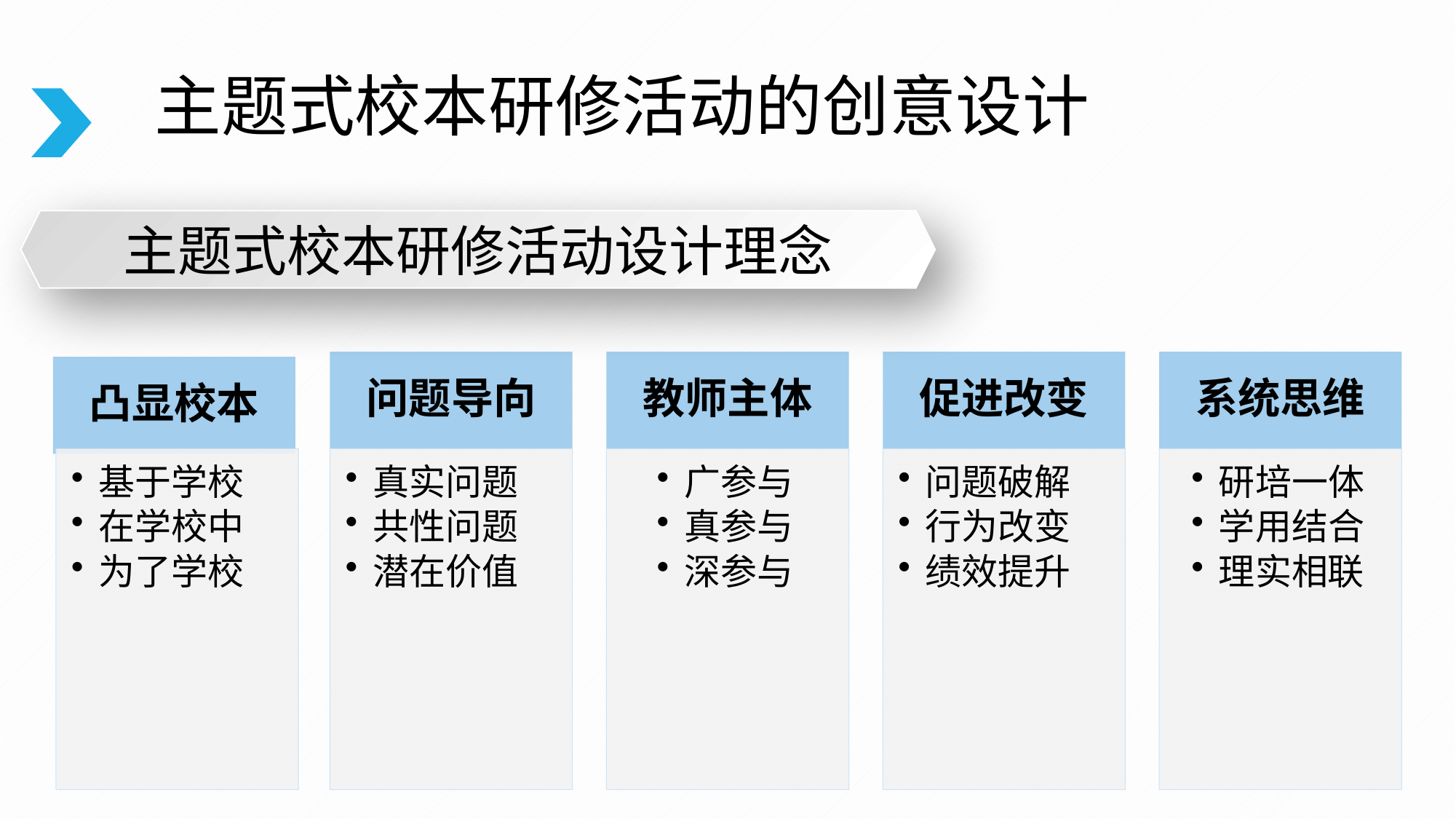

主题式校本研修活动的创意设计
主题式校本研修活动设计理念
凸显校本
基于学校
在学校中
为了学校
问题导向
真实问题
共性问题
潜在价值
教师主体
广参与
真参与
深参与
促进改变
问题破解
行为改变
绩效提升
系统思维
研培一体
学用结合
理实相联